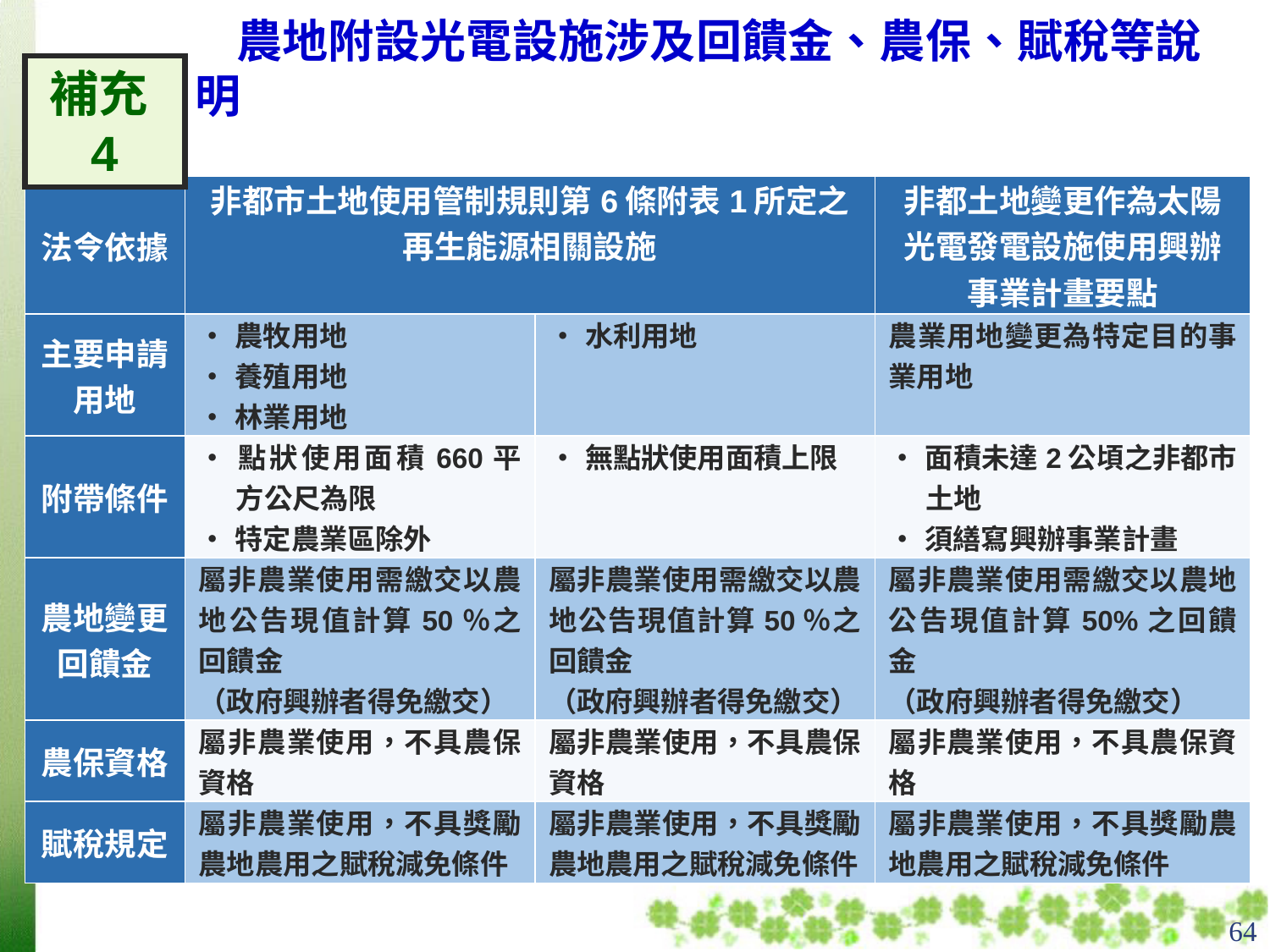

補充4
# 農地附設光電設施涉及回饋金、農保、賦稅等說明
| 法令依據 | 非都市土地使用管制規則第6條附表1所定之再生能源相關設施 |  | 非都土地變更作為太陽光電發電設施使用興辦事業計畫要點 |
| --- | --- | --- | --- |
| 主要申請用地 | ‧農牧用地 ‧養殖用地 ‧林業用地 | ‧水利用地 | 農業用地變更為特定目的事業用地 |
| 附帶條件 | ‧點狀使用面積660平方公尺為限 ‧特定農業區除外 | ‧無點狀使用面積上限 | ‧面積未達2公頃之非都市土地 ‧須繕寫興辦事業計畫 |
| 農地變更回饋金 | 屬非農業使用需繳交以農地公告現值計算50％之回饋金 （政府興辦者得免繳交） | 屬非農業使用需繳交以農地公告現值計算50％之回饋金 （政府興辦者得免繳交） | 屬非農業使用需繳交以農地公告現值計算50%之回饋金 （政府興辦者得免繳交） |
| 農保資格 | 屬非農業使用，不具農保資格 | 屬非農業使用，不具農保資格 | 屬非農業使用，不具農保資格 |
| 賦稅規定 | 屬非農業使用，不具獎勵農地農用之賦稅減免條件 | 屬非農業使用，不具獎勵農地農用之賦稅減免條件 | 屬非農業使用，不具獎勵農地農用之賦稅減免條件 |
64